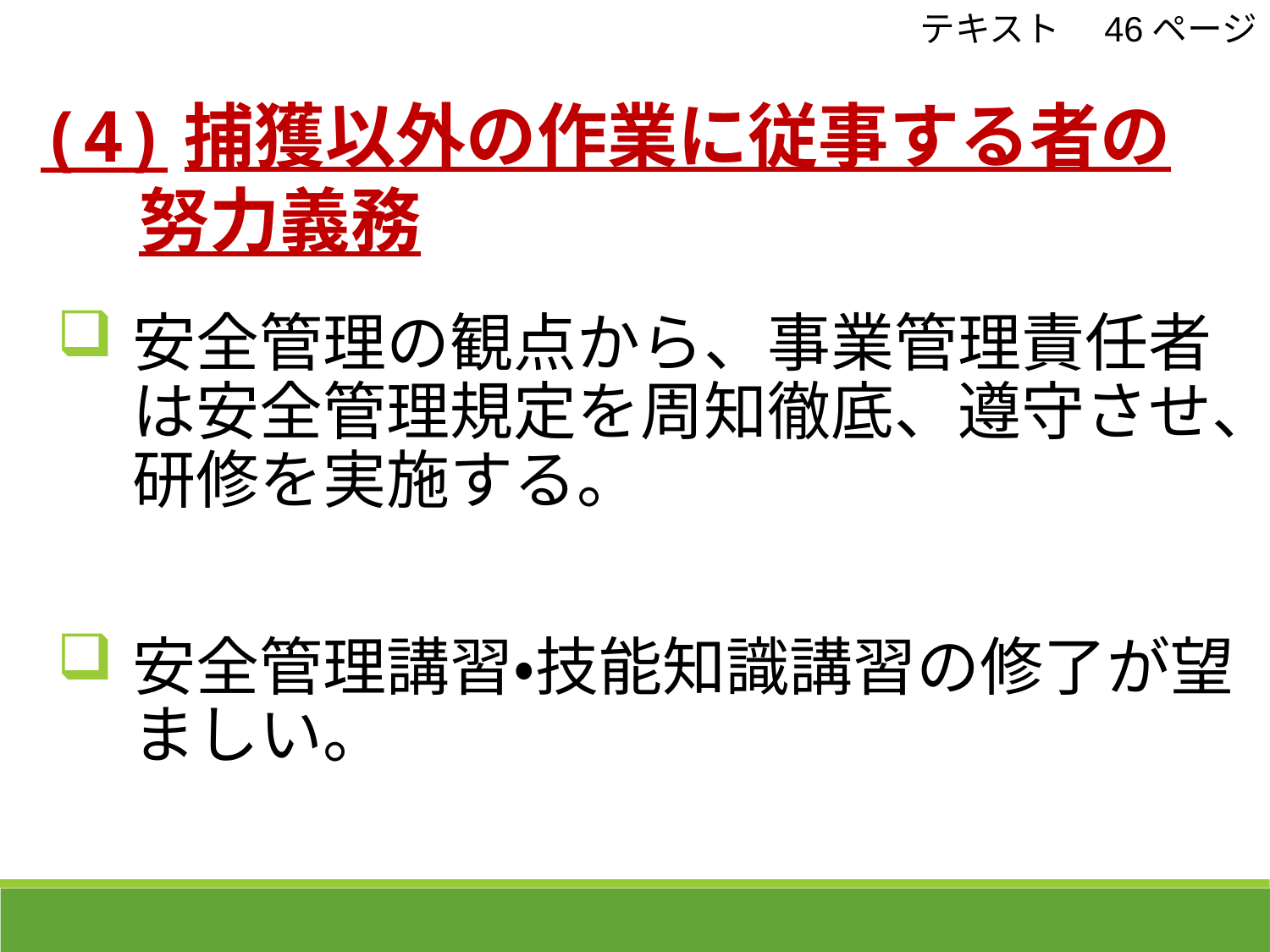

テキスト　46ページ
 (4)捕獲以外の作業に従事する者の
　　努力義務
安全管理の観点から、事業管理責任者は安全管理規定を周知徹底、遵守させ、研修を実施する。

安全管理講習・技能知識講習の修了が望ましい。